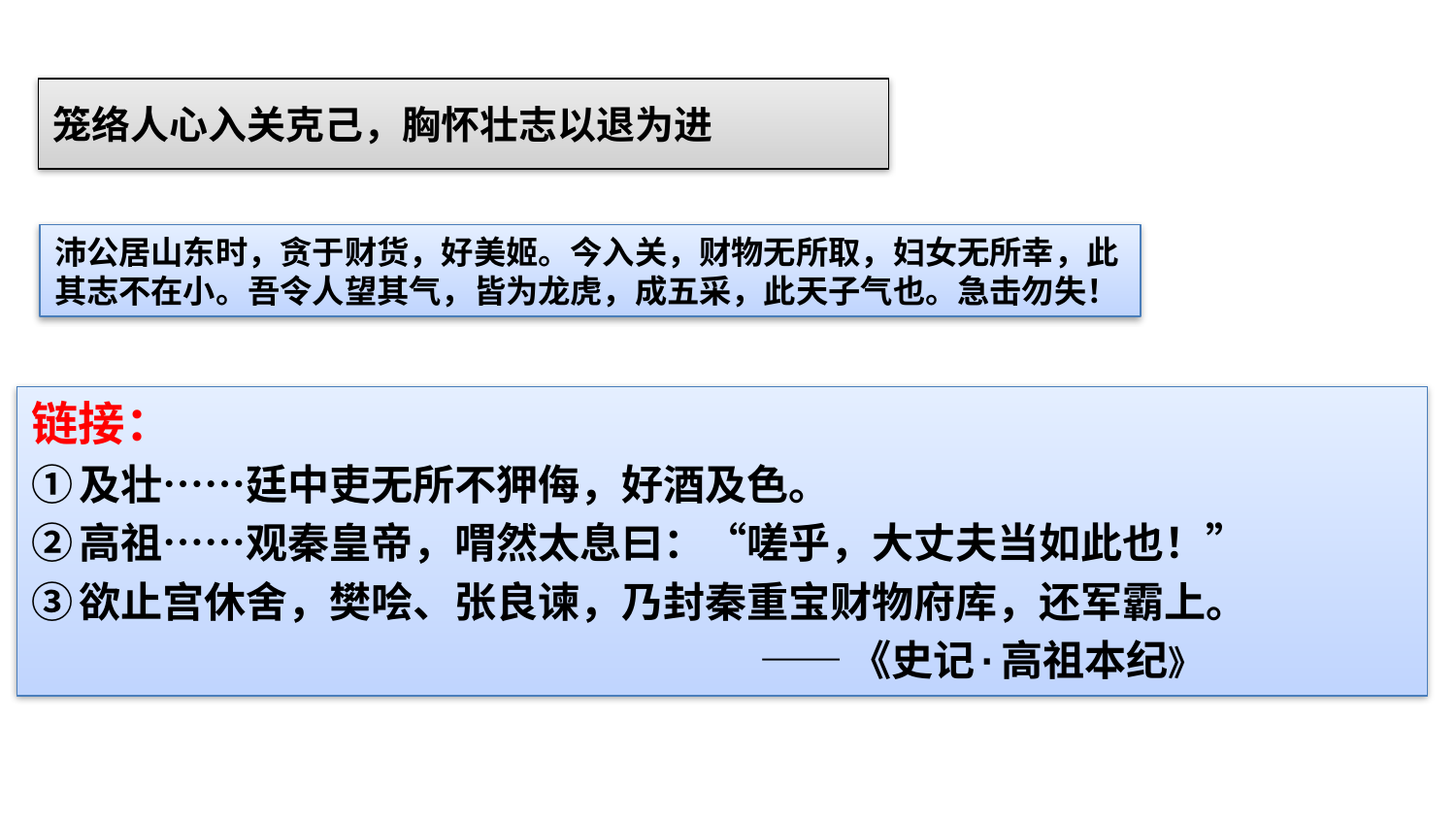

# 笼络人心入关克己，胸怀壮志以退为进
沛公居山东时，贪于财货，好美姬。今入关，财物无所取，妇女无所幸，此其志不在小。吾令人望其气，皆为龙虎，成五采，此天子气也。急击勿失！
链接：
①及壮……廷中吏无所不狎侮，好酒及色。
②高祖……观秦皇帝，喟然太息曰：“嗟乎，大丈夫当如此也！”
③欲止宫休舍，樊哙、张良谏，乃封秦重宝财物府库，还军霸上。
                                                                             ——《史记·高祖本纪》